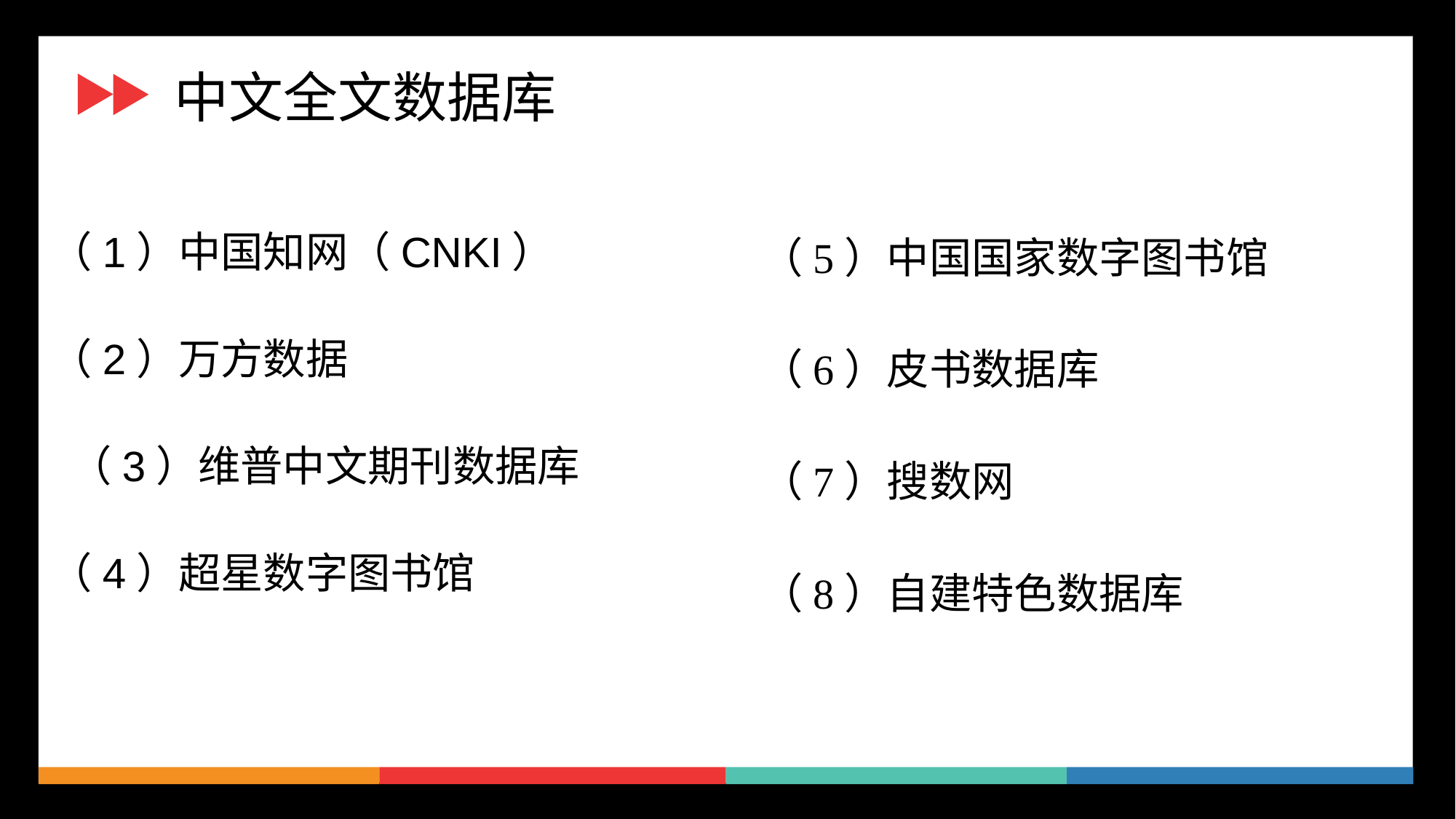

中文全文数据库

（1）中国知网（CNKI）
（2）万方数据
 （3）维普中文期刊数据库
（4）超星数字图书馆
（5）中国国家数字图书馆
（6）皮书数据库
（7）搜数网
（8）自建特色数据库